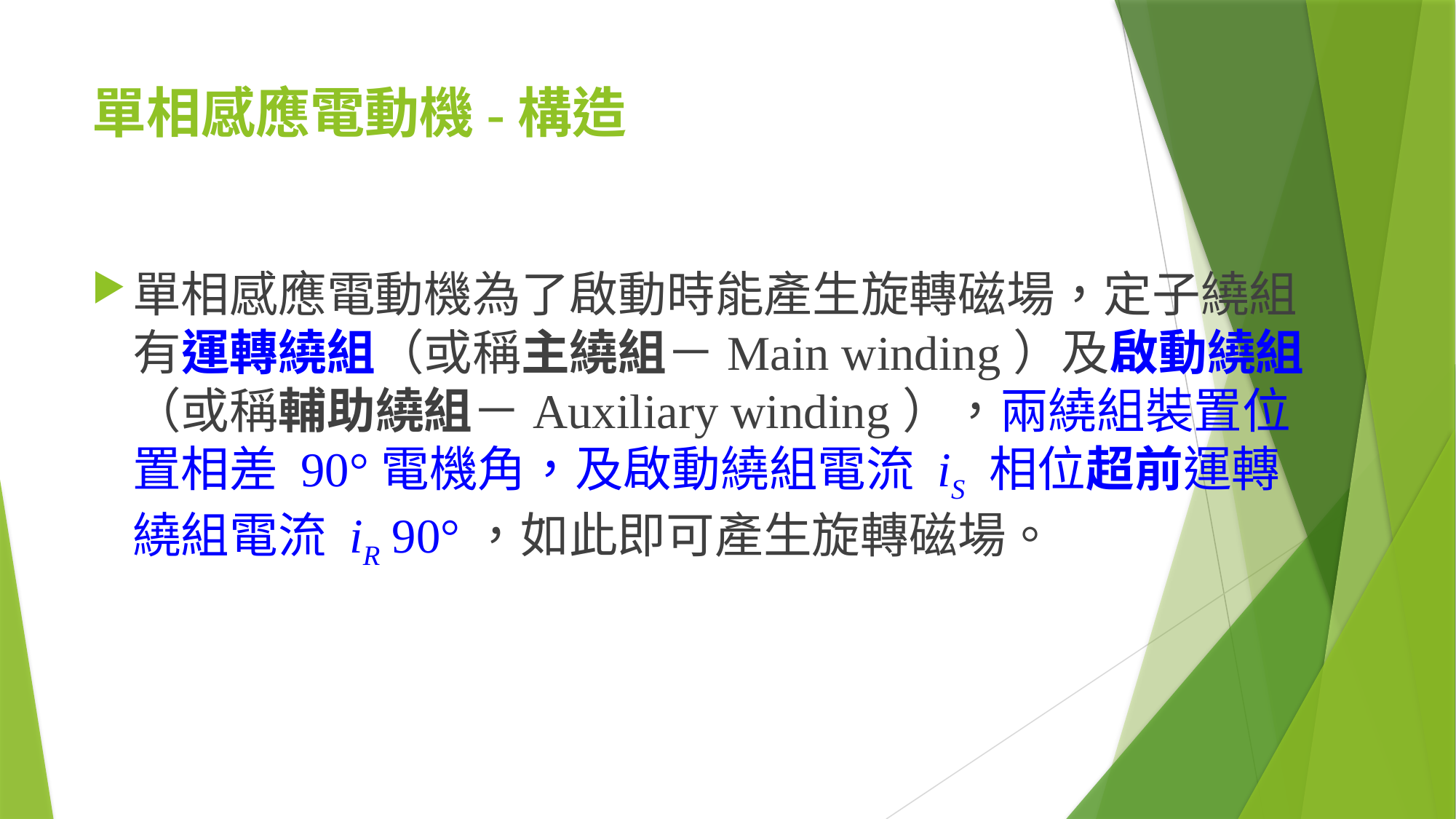

# 單相感應電動機-構造
單相感應電動機為了啟動時能產生旋轉磁場，定子繞組有運轉繞組（或稱主繞組－Main winding）及啟動繞組（或稱輔助繞組－Auxiliary winding），兩繞組裝置位置相差 90°電機角，及啟動繞組電流 iS 相位超前運轉繞組電流 iR 90°，如此即可產生旋轉磁場。